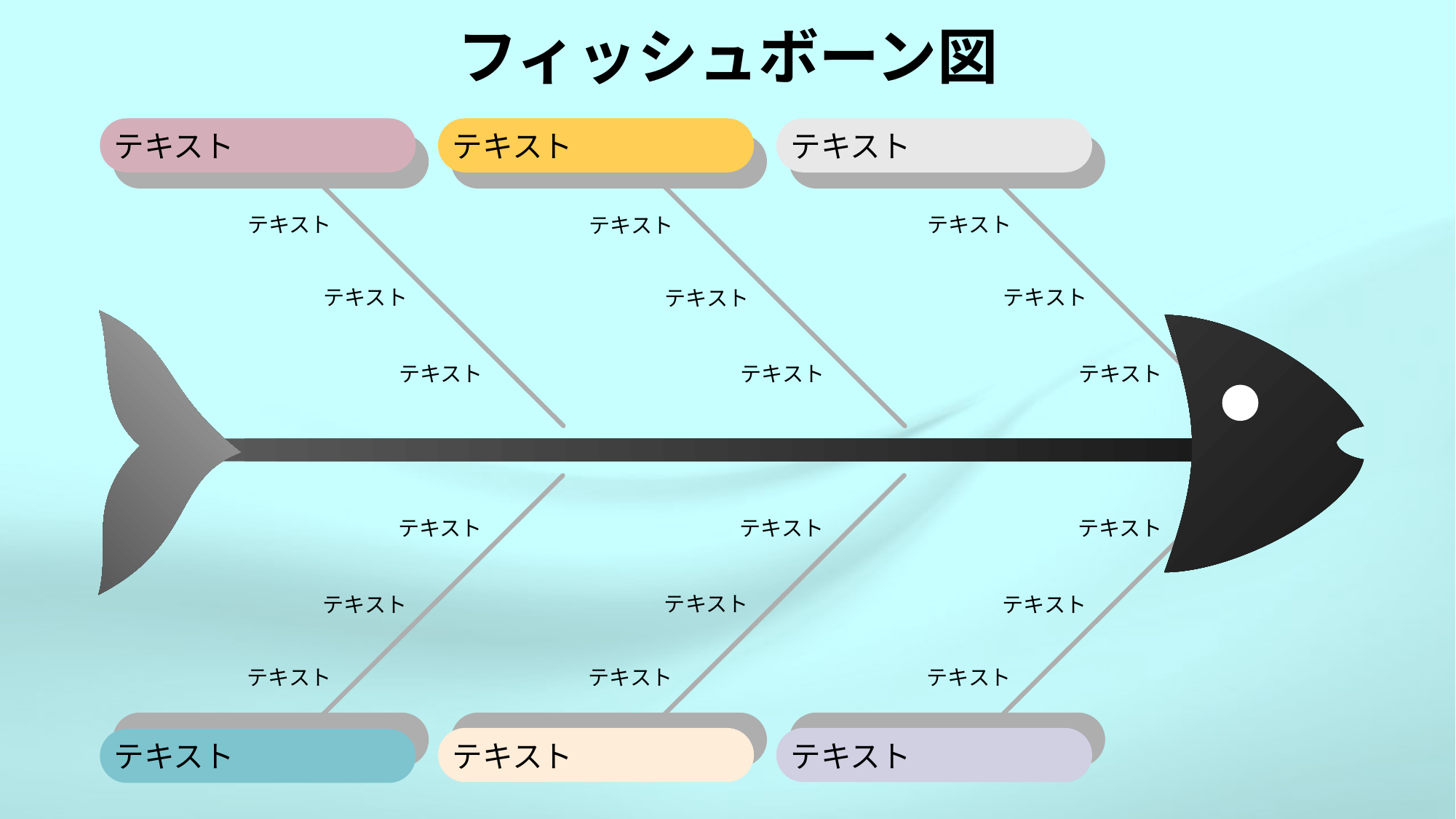

フィッシュボーン図

テキスト
テキスト
テキスト

テキスト
テキスト
テキスト
テキスト
テキスト
テキスト

テキスト
テキスト
テキスト

テキスト
テキスト
テキスト
テキスト
テキスト
テキスト
テキスト
テキスト
テキスト

テキスト
テキスト
テキスト